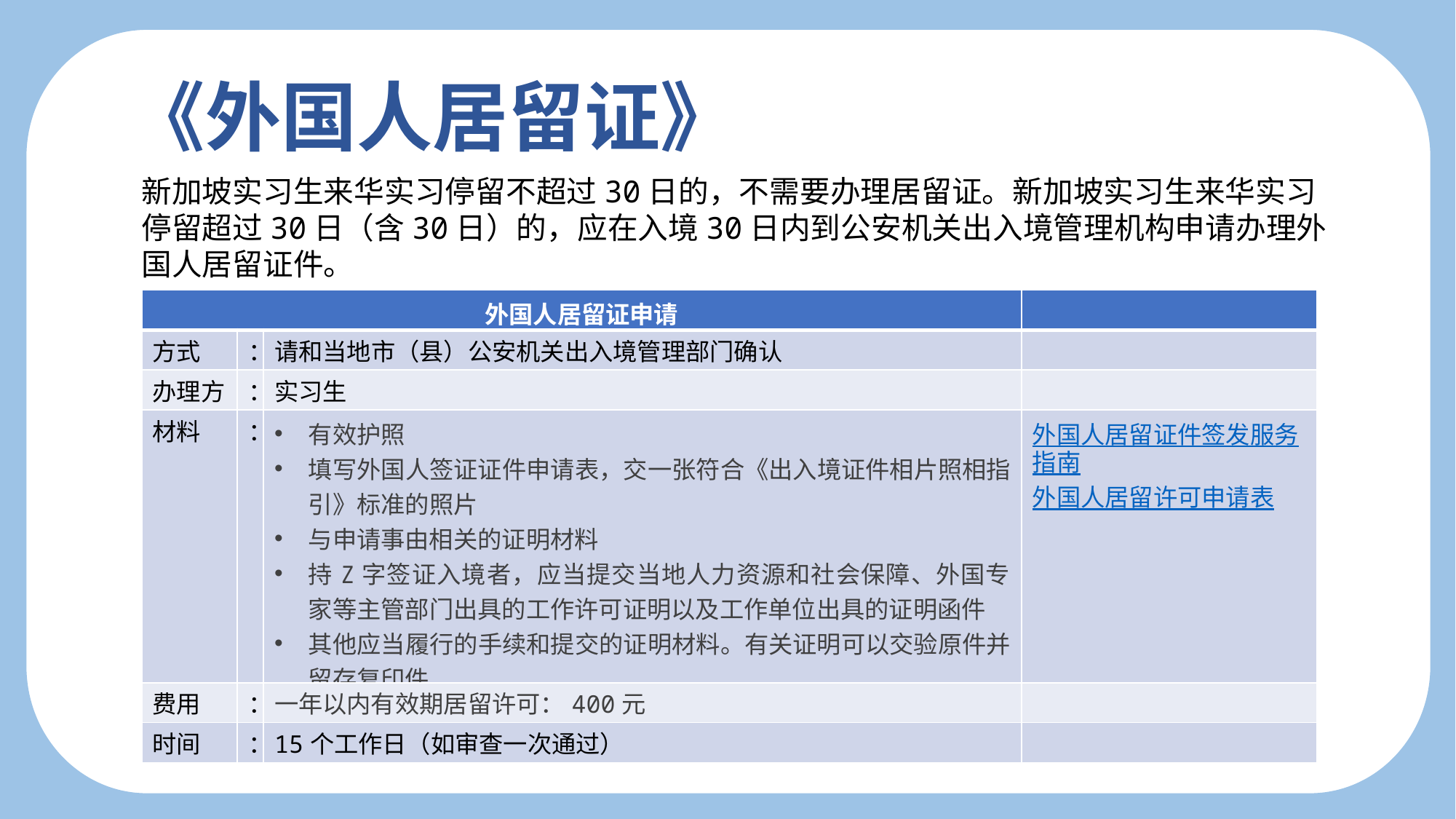

有效护照
填写外国人签证证件申请表，交一张符合《出入境证件相片照相指引》标准的照片
与申请事由相关的证明材料
持Z字签证入境者，应当提交当地人力资源和社会保障、外国专家等主管部门出具的工作许可证明以及工作单位出具的证明函件
其他应当履行的手续和提交的证明材料。有关证明可以交验原件并留存复印件
《外国人居留证》
新加坡实习生来华实习停留不超过30日的，不需要办理居留证。新加坡实习生来华实习停留超过30日（含30日）的，应在入境30日内到公安机关出入境管理机构申请办理外国人居留证件。
| 外国人居留证申请 |  |  |  |
| --- | --- | --- | --- |
| 方式 | ： | 请和当地市（县）公安机关出入境管理部门确认 |  |
| 办理方 | ： | 实习生 |  |
| 材料 | ： | 有效护照 填写外国人签证证件申请表，交一张符合《出入境证件相片照相指引》标准的照片 与申请事由相关的证明材料 持Z字签证入境者，应当提交当地人力资源和社会保障、外国专家等主管部门出具的工作许可证明以及工作单位出具的证明函件 其他应当履行的手续和提交的证明材料。有关证明可以交验原件并留存复印件 | 外国人居留证件签发服务指南 外国人居留许可申请表 |
| 费用 | ： | 一年以内有效期居留许可：400元 |  |
| 时间 | ： | 15个工作日（如审查一次通过） |  |